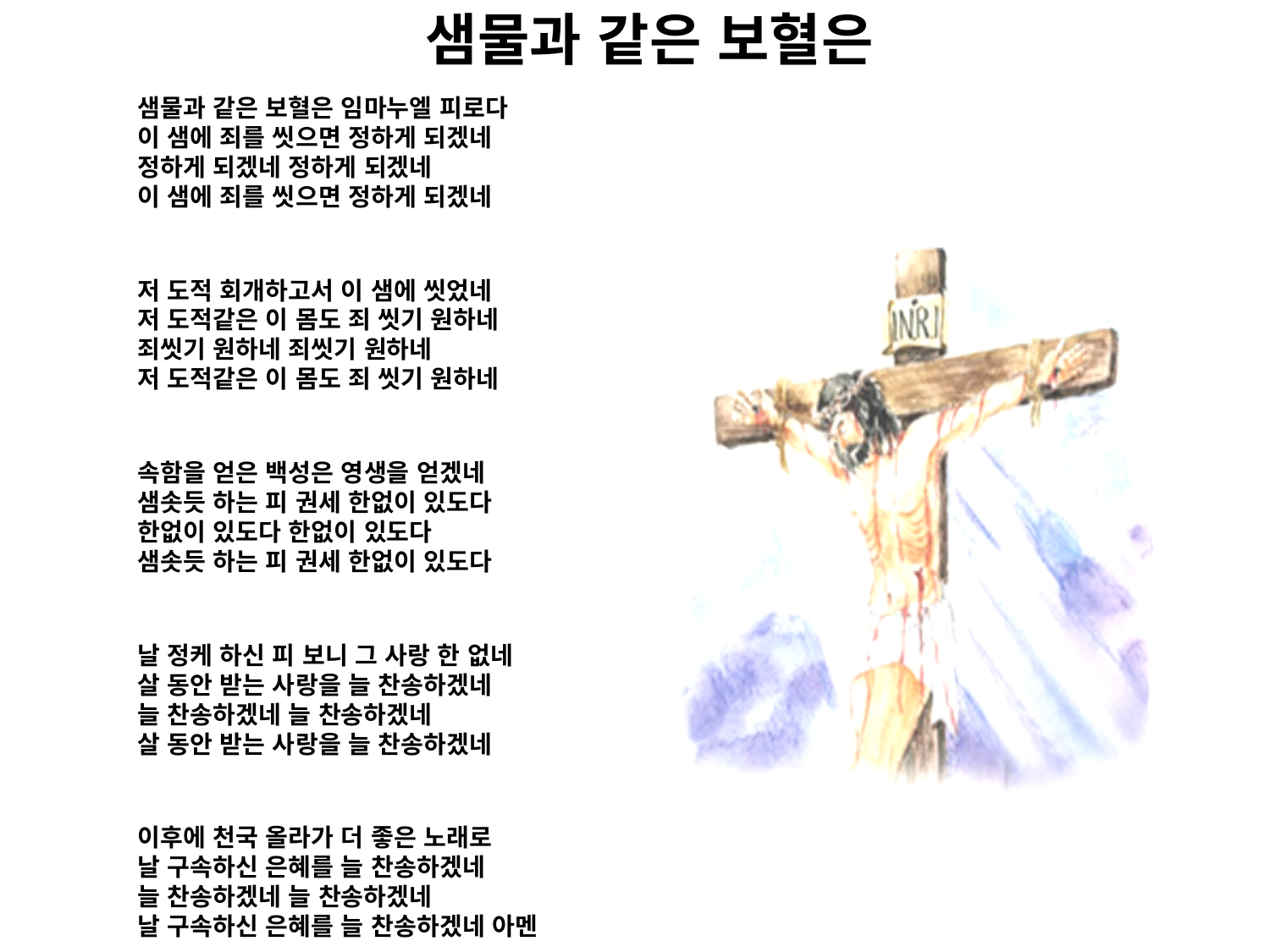

# 샘물과 같은 보혈은
샘물과 같은 보혈은 임마누엘 피로다
이 샘에 죄를 씻으면 정하게 되겠네
정하게 되겠네 정하게 되겠네
이 샘에 죄를 씻으면 정하게 되겠네
저 도적 회개하고서 이 샘에 씻었네
저 도적같은 이 몸도 죄 씻기 원하네
죄씻기 원하네 죄씻기 원하네
저 도적같은 이 몸도 죄 씻기 원하네
속함을 얻은 백성은 영생을 얻겠네
샘솟듯 하는 피 권세 한없이 있도다
한없이 있도다 한없이 있도다
샘솟듯 하는 피 권세 한없이 있도다
날 정케 하신 피 보니 그 사랑 한 없네
살 동안 받는 사랑을 늘 찬송하겠네
늘 찬송하겠네 늘 찬송하겠네
살 동안 받는 사랑을 늘 찬송하겠네
이후에 천국 올라가 더 좋은 노래로
날 구속하신 은혜를 늘 찬송하겠네
늘 찬송하겠네 늘 찬송하겠네
날 구속하신 은혜를 늘 찬송하겠네 아멘